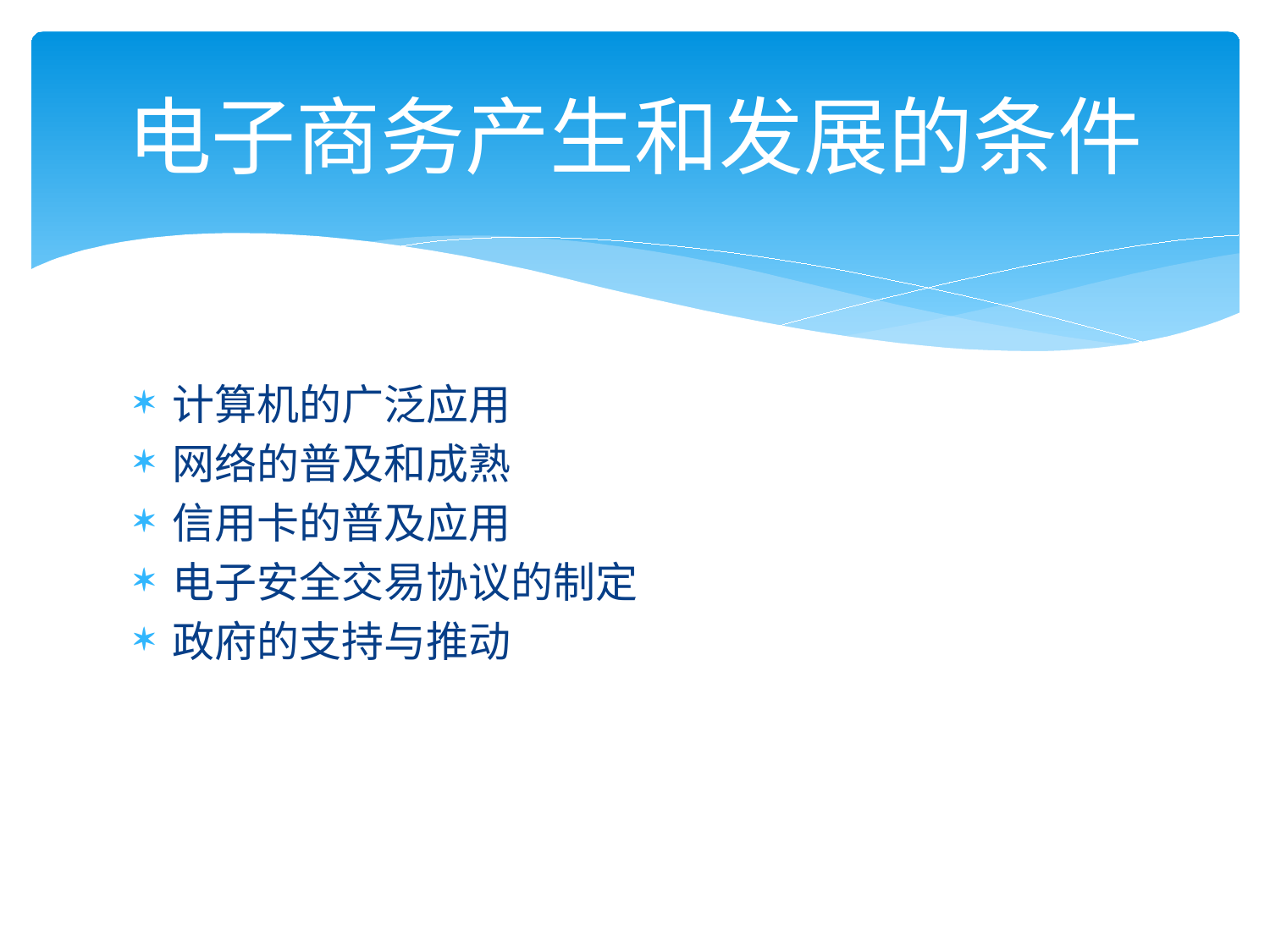

# 电子商务产生和发展的条件
计算机的广泛应用
网络的普及和成熟
信用卡的普及应用
电子安全交易协议的制定
政府的支持与推动